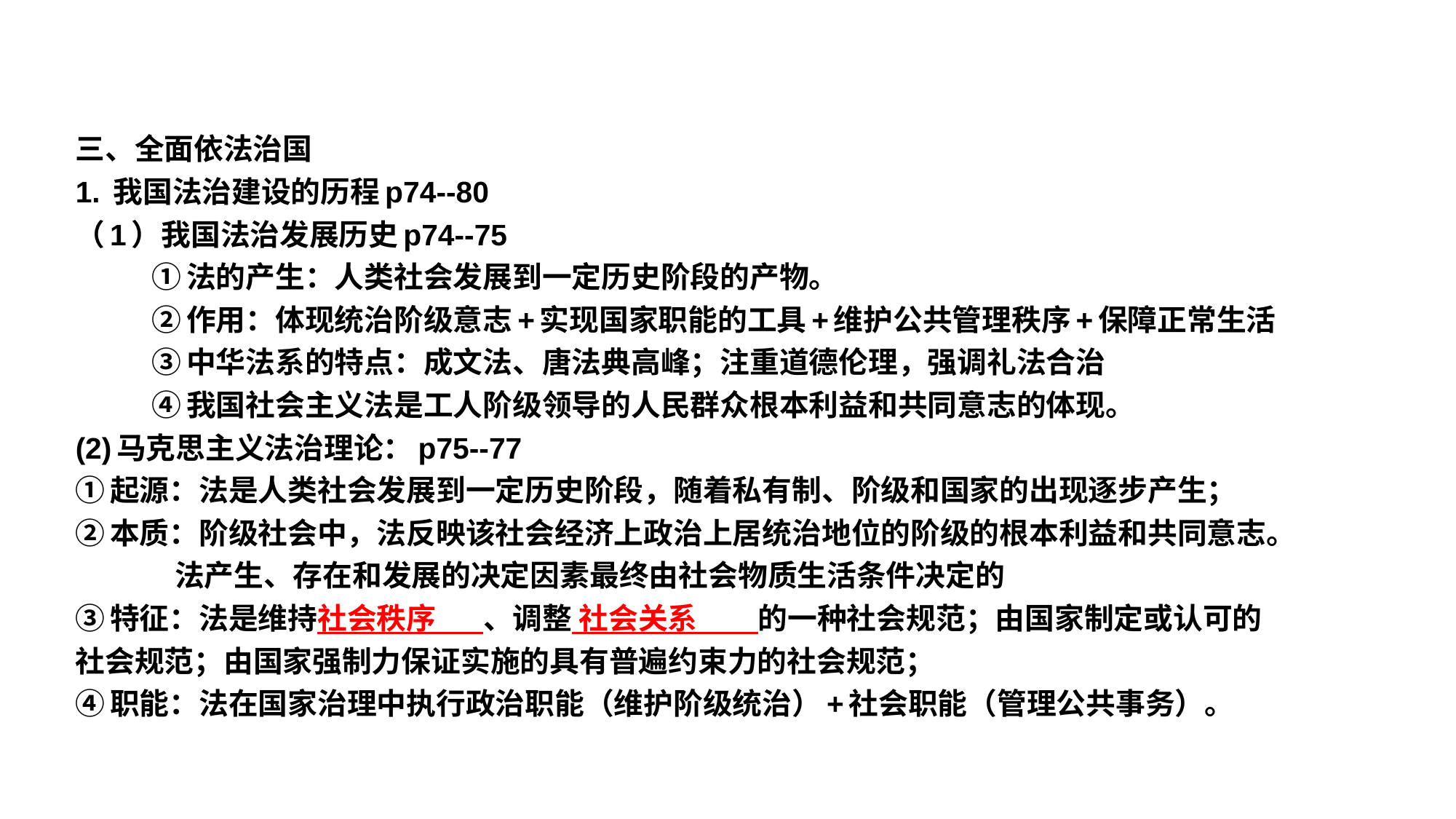

#
三、全面依法治国
1. 我国法治建设的历程p74--80
（1）我国法治发展历史p74--75
	①法的产生：人类社会发展到一定历史阶段的产物。
	②作用：体现统治阶级意志+实现国家职能的工具+维护公共管理秩序+保障正常生活
	③中华法系的特点：成文法、唐法典高峰；注重道德伦理，强调礼法合治
	④我国社会主义法是工人阶级领导的人民群众根本利益和共同意志的体现。
(2)马克思主义法治理论：p75--77
①起源：法是人类社会发展到一定历史阶段，随着私有制、阶级和国家的出现逐步产生；
②本质：阶级社会中，法反映该社会经济上政治上居统治地位的阶级的根本利益和共同意志。
              法产生、存在和发展的决定因素最终由社会物质生活条件决定的
③特征：法是维持社会秩序       、调整 社会关系         的一种社会规范；由国家制定或认可的
社会规范；由国家强制力保证实施的具有普遍约束力的社会规范；
④职能：法在国家治理中执行政治职能（维护阶级统治）+社会职能（管理公共事务）。